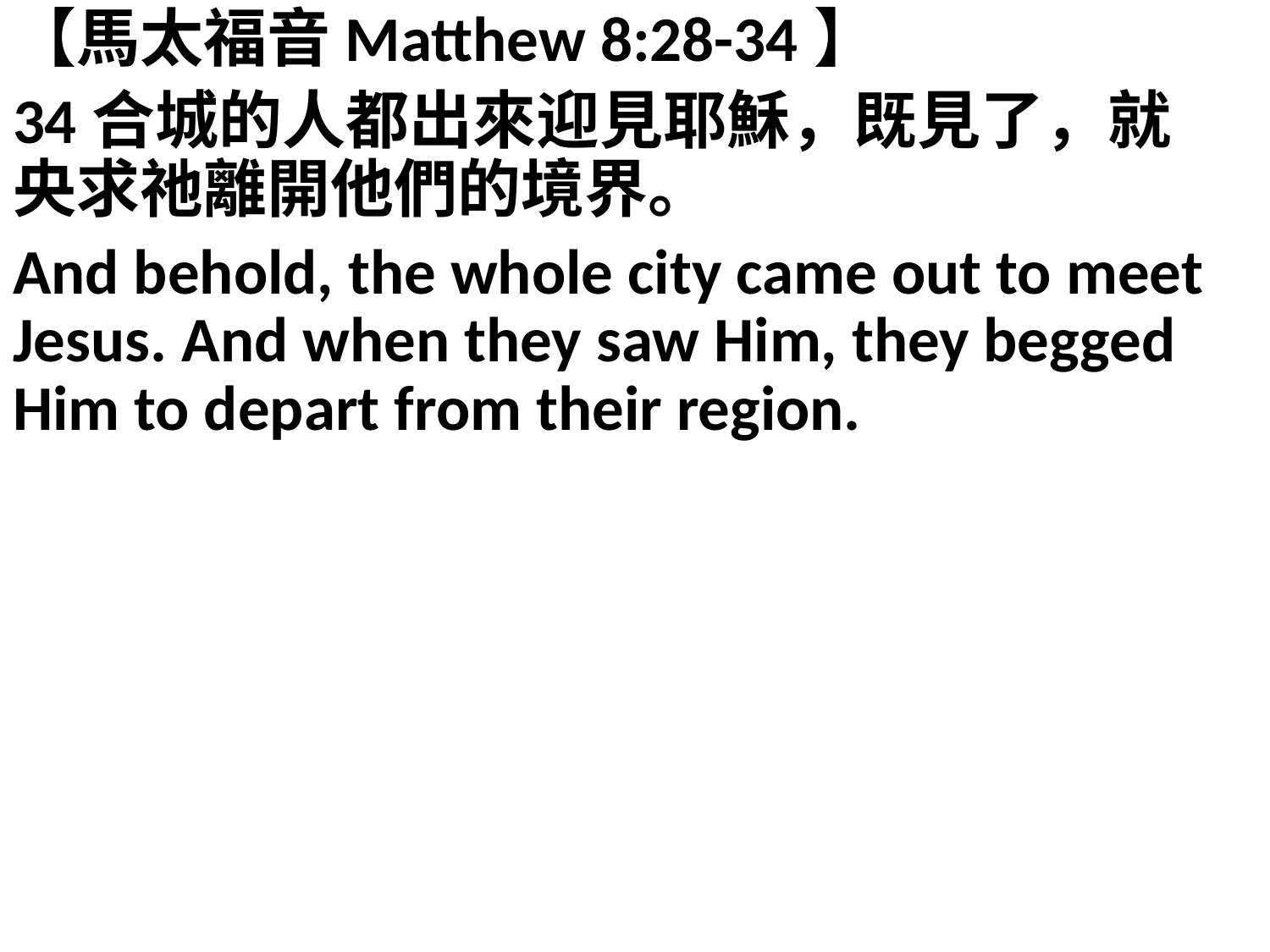

【馬太福音Matthew 8:28-34】
34合城的人都出來迎見耶穌，既見了，就央求祂離開他們的境界。
And behold, the whole city came out to meet Jesus. And when they saw Him, they begged Him to depart from their region.